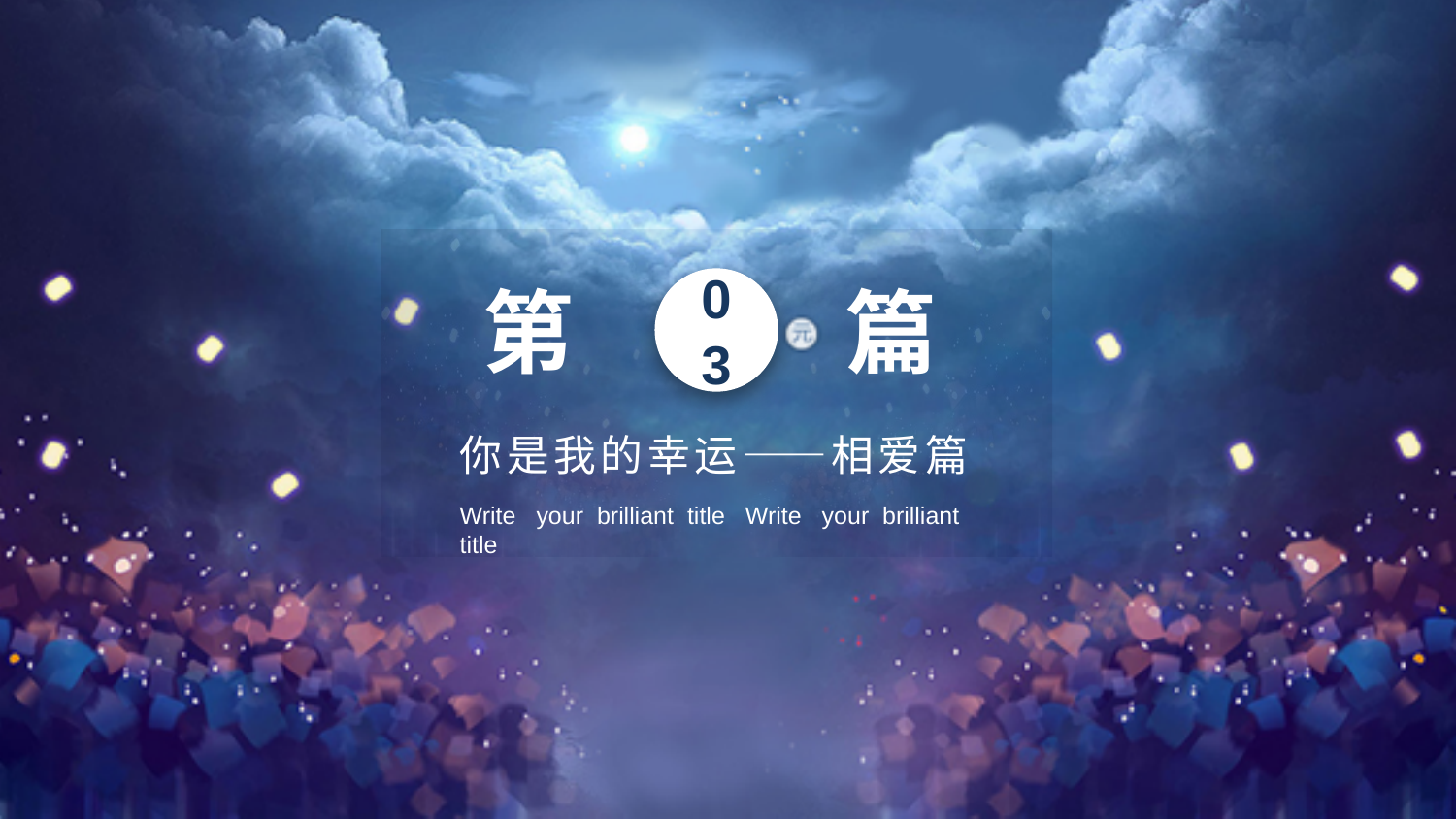

篇
第
03
你是我的幸运——相爱篇
Write   your  brilliant  title   Write   your  brilliant  title